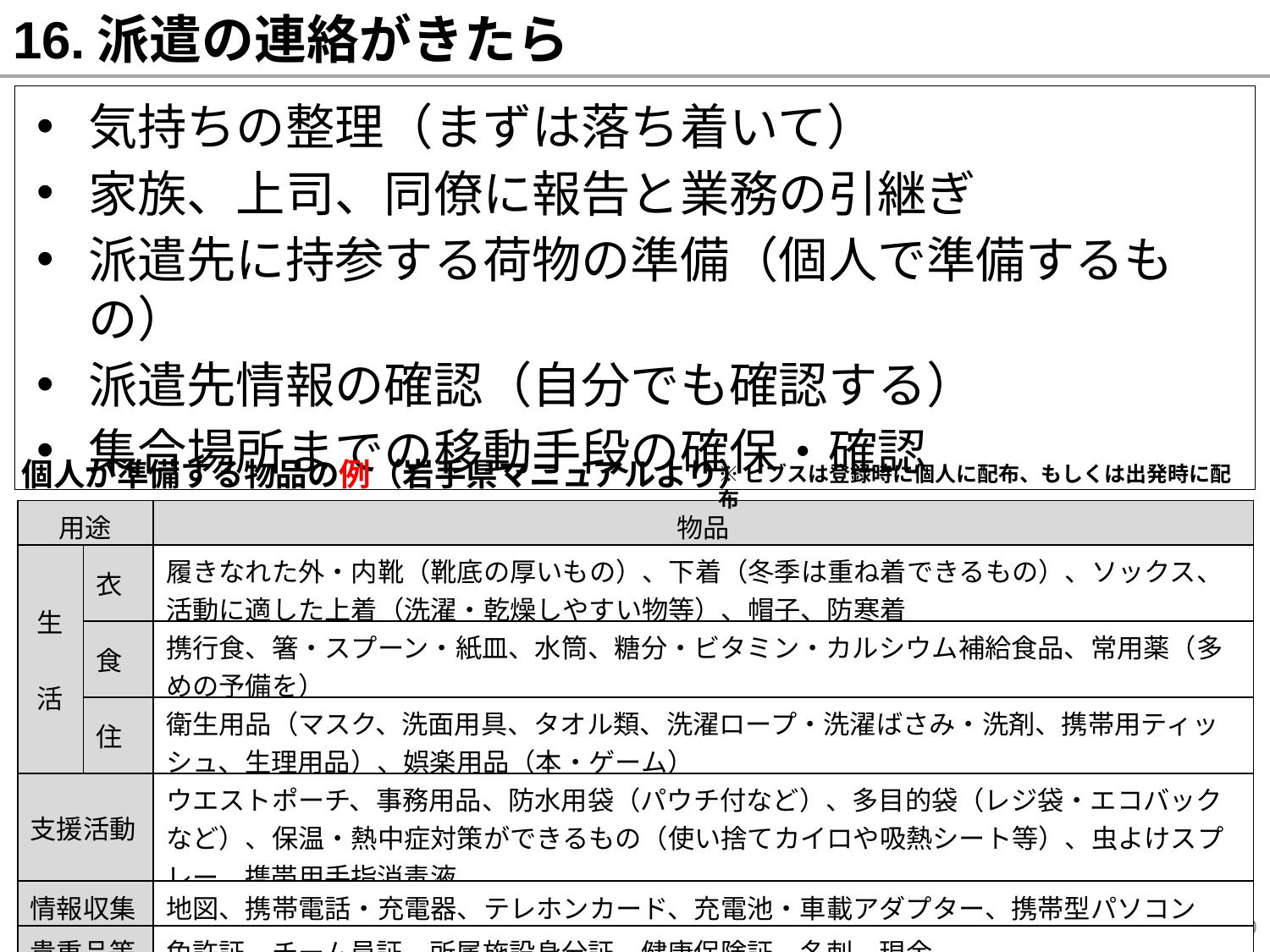

# 16.派遣の連絡がきたら
気持ちの整理（まずは落ち着いて）
家族、上司、同僚に報告と業務の引継ぎ
派遣先に持参する荷物の準備（個人で準備するもの）
派遣先情報の確認（自分でも確認する）
集合場所までの移動手段の確保・確認
個人が準備する物品の例（岩手県マニュアルより）
※ビブスは登録時に個人に配布、もしくは出発時に配布
| 用途 |  | 物品 |
| --- | --- | --- |
| 生　活 | 衣 | 履きなれた外・内靴（靴底の厚いもの）、下着（冬季は重ね着できるもの）、ソックス、活動に適した上着（洗濯・乾燥しやすい物等）、帽子、防寒着 |
|  | 食 | 携行食、箸・スプーン・紙皿、水筒、糖分・ビタミン・カルシウム補給食品、常用薬（多めの予備を） |
|  | 住 | 衛生用品（マスク、洗面用具、タオル類、洗濯ロープ・洗濯ばさみ・洗剤、携帯用ティッシュ、生理用品）、娯楽用品（本・ゲーム） |
| 支援活動 |  | ウエストポーチ、事務用品、防水用袋（パウチ付など）、多目的袋（レジ袋・エコバックなど）、保温・熱中症対策ができるもの（使い捨てカイロや吸熱シート等）、虫よけスプレー、携帯用手指消毒液 |
| 情報収集 |  | 地図、携帯電話・充電器、テレホンカード、充電池・車載アダプター、携帯型パソコン |
| 貴重品等 |  | 免許証、チーム員証、所属施設身分証、健康保険証、名刺、現金 |
20